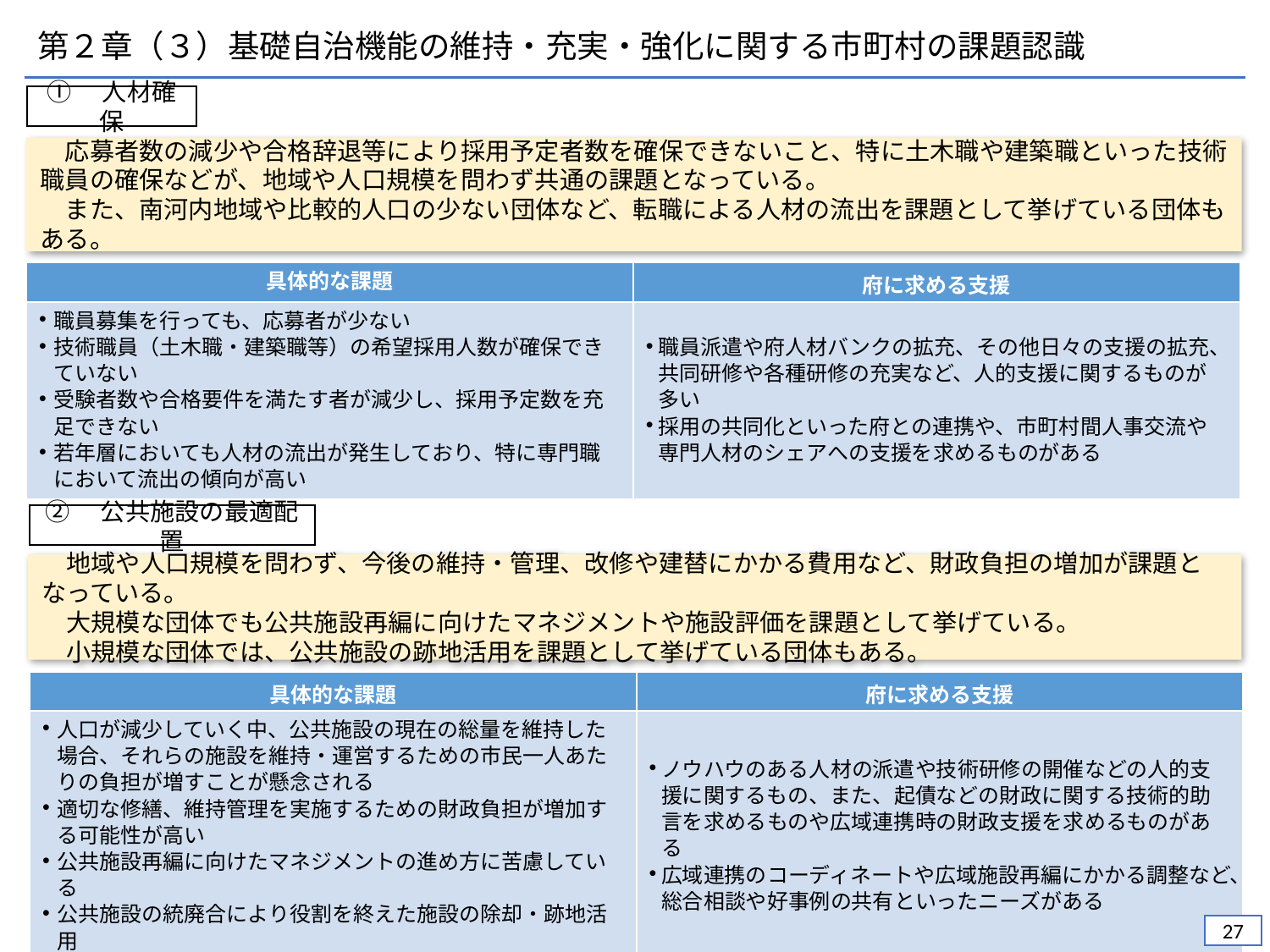

第２章（３）基礎自治機能の維持・充実・強化に関する市町村の課題認識
①　人材確保
　応募者数の減少や合格辞退等により採用予定者数を確保できないこと、特に土木職や建築職といった技術職員の確保などが、地域や人口規模を問わず共通の課題となっている。
　また、南河内地域や比較的人口の少ない団体など、転職による人材の流出を課題として挙げている団体もある。
| 具体的な課題 | 府に求める支援 |
| --- | --- |
| 職員募集を行っても、応募者が少ない 技術職員（土木職・建築職等）の希望採用人数が確保できていない 受験者数や合格要件を満たす者が減少し、採用予定数を充足できない 若年層においても人材の流出が発生しており、特に専門職において流出の傾向が高い | 職員派遣や府人材バンクの拡充、その他日々の支援の拡充、共同研修や各種研修の充実など、人的支援に関するものが多い 採用の共同化といった府との連携や、市町村間人事交流や専門人材のシェアへの支援を求めるものがある |
②　公共施設の最適配置
　地域や人口規模を問わず、今後の維持・管理、改修や建替にかかる費用など、財政負担の増加が課題となっている。
　大規模な団体でも公共施設再編に向けたマネジメントや施設評価を課題として挙げている。
　小規模な団体では、公共施設の跡地活用を課題として挙げている団体もある。
| 具体的な課題 | 府に求める支援 |
| --- | --- |
| 人口が減少していく中、公共施設の現在の総量を維持した場合、それらの施設を維持・運営するための市民一人あたりの負担が増すことが懸念される 適切な修繕、維持管理を実施するための財政負担が増加する可能性が高い 公共施設再編に向けたマネジメントの進め方に苦慮している 公共施設の統廃合により役割を終えた施設の除却・跡地活用 | ノウハウのある人材の派遣や技術研修の開催などの人的支援に関するもの、また、起債などの財政に関する技術的助言を求めるものや広域連携時の財政支援を求めるものがある 広域連携のコーディネートや広域施設再編にかかる調整など、総合相談や好事例の共有といったニーズがある |
27